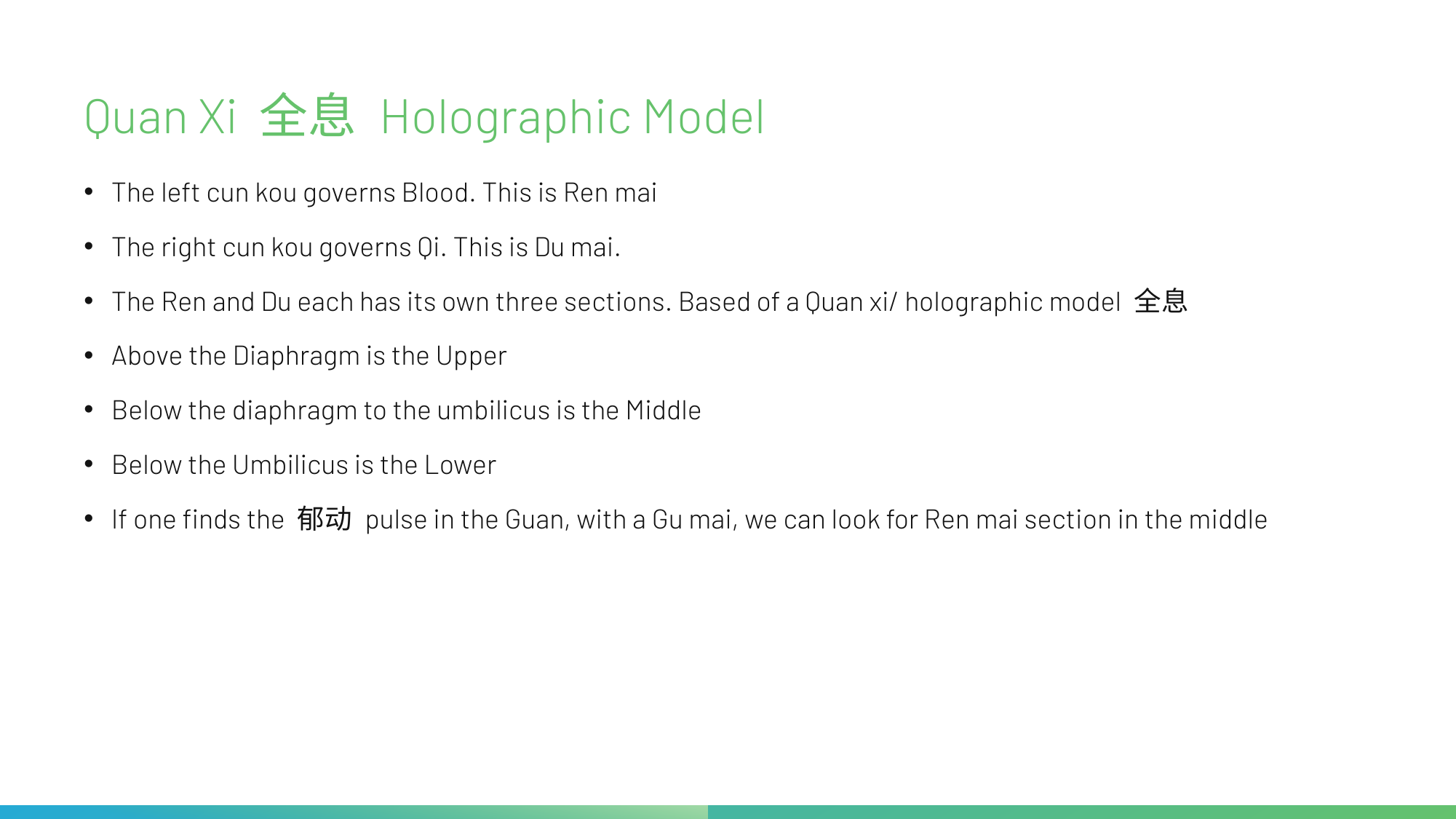

# Quan Xi 全息 Holographic Model
The left cun kou governs Blood. This is Ren mai
The right cun kou governs Qi. This is Du mai.
The Ren and Du each has its own three sections. Based of a Quan xi/ holographic model 全息
Above the Diaphragm is the Upper
Below the diaphragm to the umbilicus is the Middle
Below the Umbilicus is the Lower
If one finds the 郁动 pulse in the Guan, with a Gu mai, we can look for Ren mai section in the middle